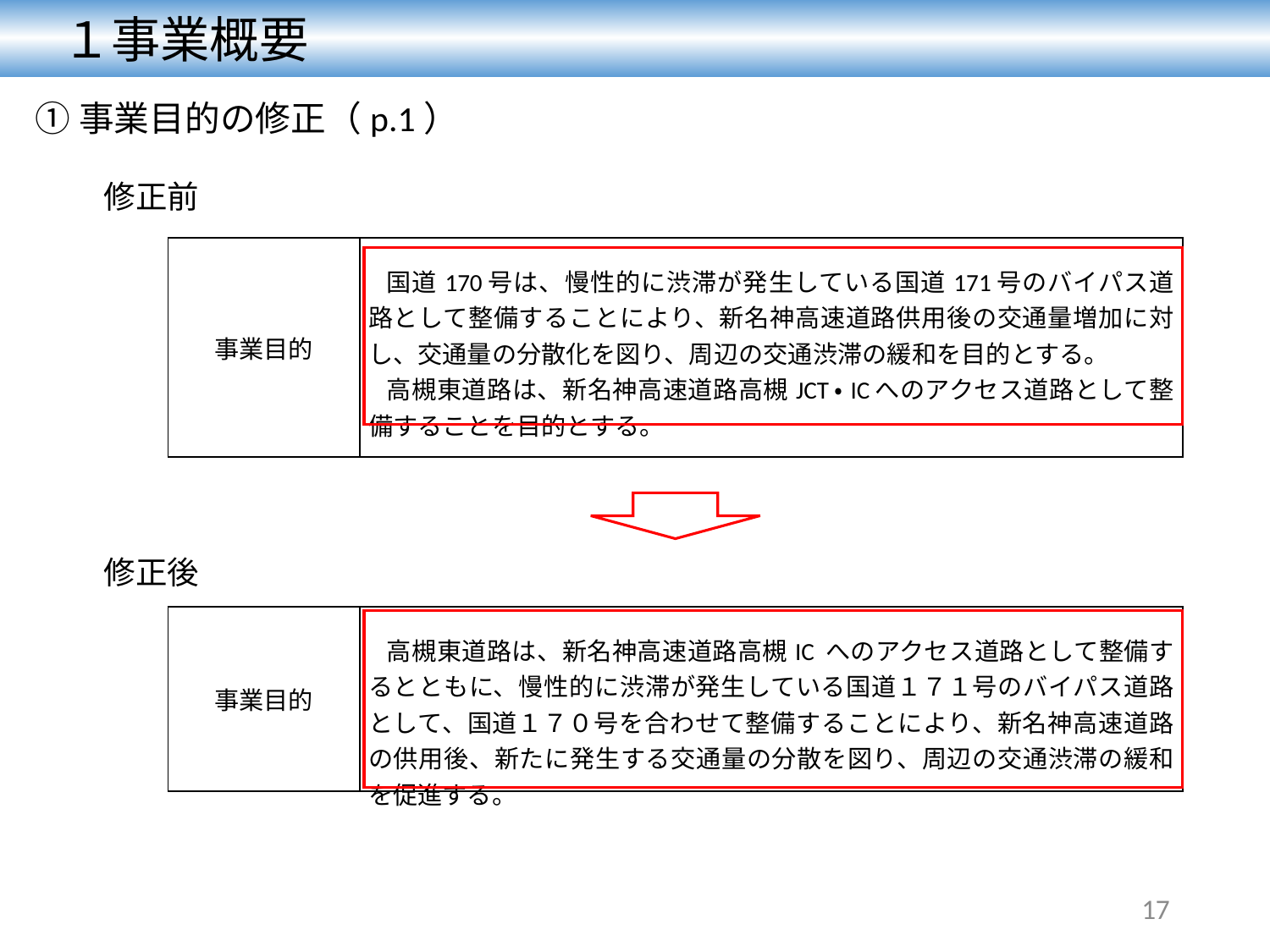

１事業概要
①事業目的の修正（p.1）
修正前
| 事業目的 | 国道170号は、慢性的に渋滞が発生している国道171号のバイパス道路として整備することにより、新名神高速道路供用後の交通量増加に対し、交通量の分散化を図り、周辺の交通渋滞の緩和を目的とする。 高槻東道路は、新名神高速道路高槻JCT・ICへのアクセス道路として整備することを目的とする。 |
| --- | --- |

修正後
| 事業目的 | 高槻東道路は、新名神高速道路高槻IC へのアクセス道路として整備するとともに、慢性的に渋滞が発生している国道１７１号のバイパス道路として、国道１７０号を合わせて整備することにより、新名神高速道路の供用後、新たに発生する交通量の分散を図り、周辺の交通渋滞の緩和を促進する。 |
| --- | --- |

17